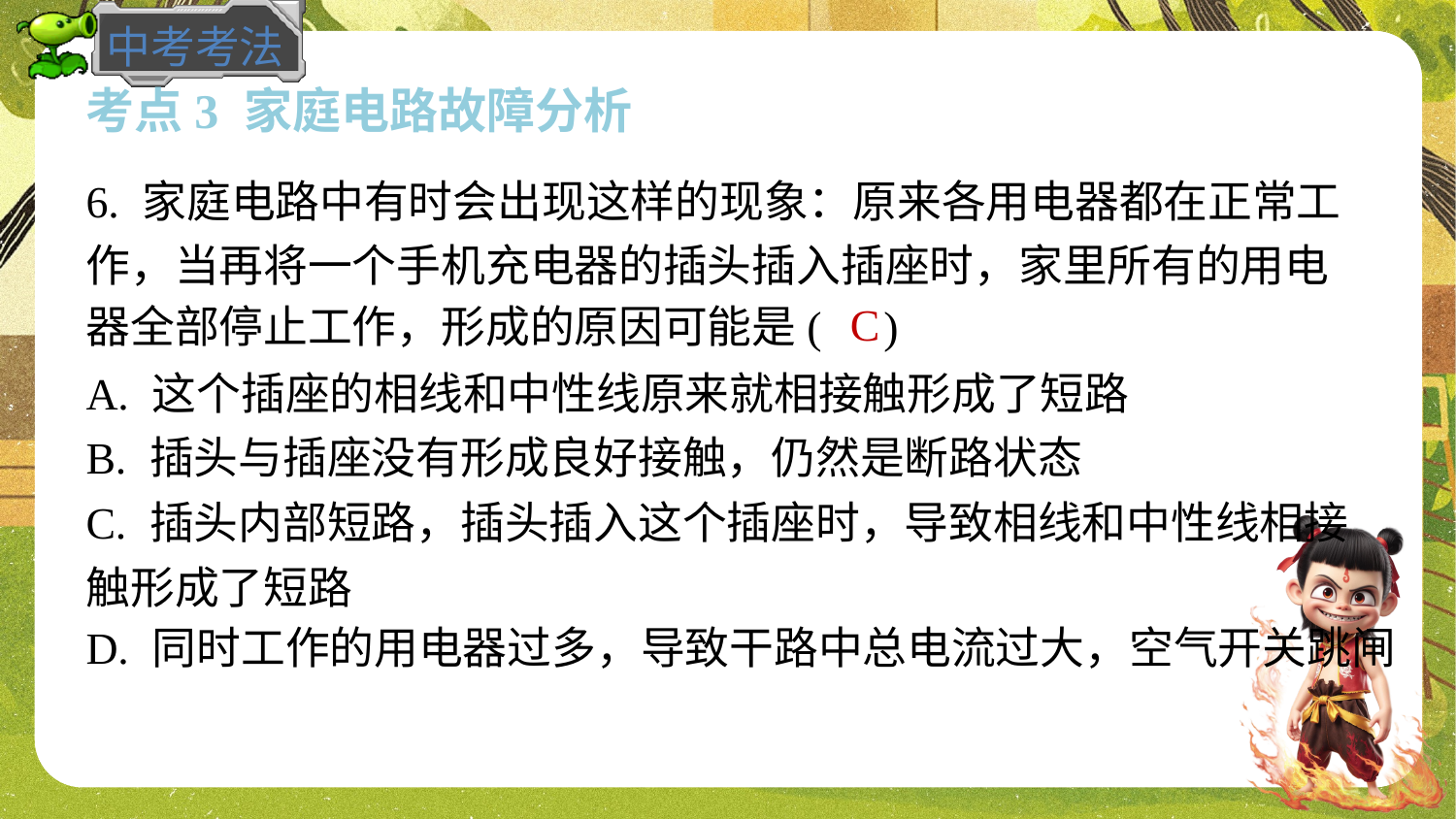

考点3 家庭电路故障分析
6. 家庭电路中有时会出现这样的现象：原来各用电器都在正常工
作，当再将一个手机充电器的插头插入插座时，家里所有的用电
器全部停止工作，形成的原因可能是(     )
C
A. 这个插座的相线和中性线原来就相接触形成了短路
B. 插头与插座没有形成良好接触，仍然是断路状态
C. 插头内部短路，插头插入这个插座时，导致相线和中性线相接
触形成了短路
D. 同时工作的用电器过多，导致干路中总电流过大，空气开关跳闸